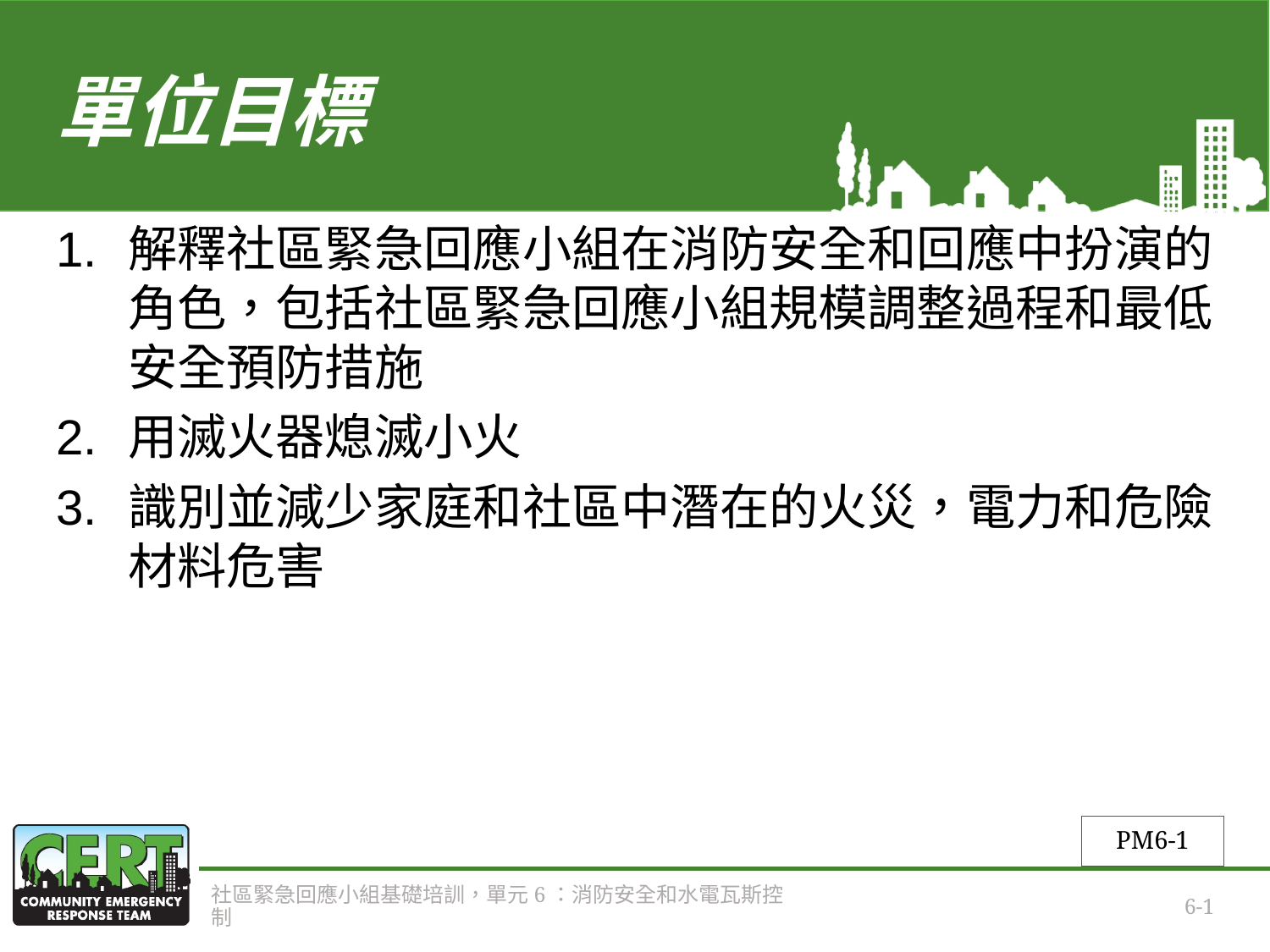

# 單位目標
解釋社區緊急回應小組在消防安全和回應中扮演的角色，包括社區緊急回應小組規模調整過程和最低安全預防措施
用滅火器熄滅小火
識別並減少家庭和社區中潛在的火災，電力和危險材料危害
PM6-1
社區緊急回應小組基礎培訓，單元6：消防安全和水電瓦斯控制
6-1